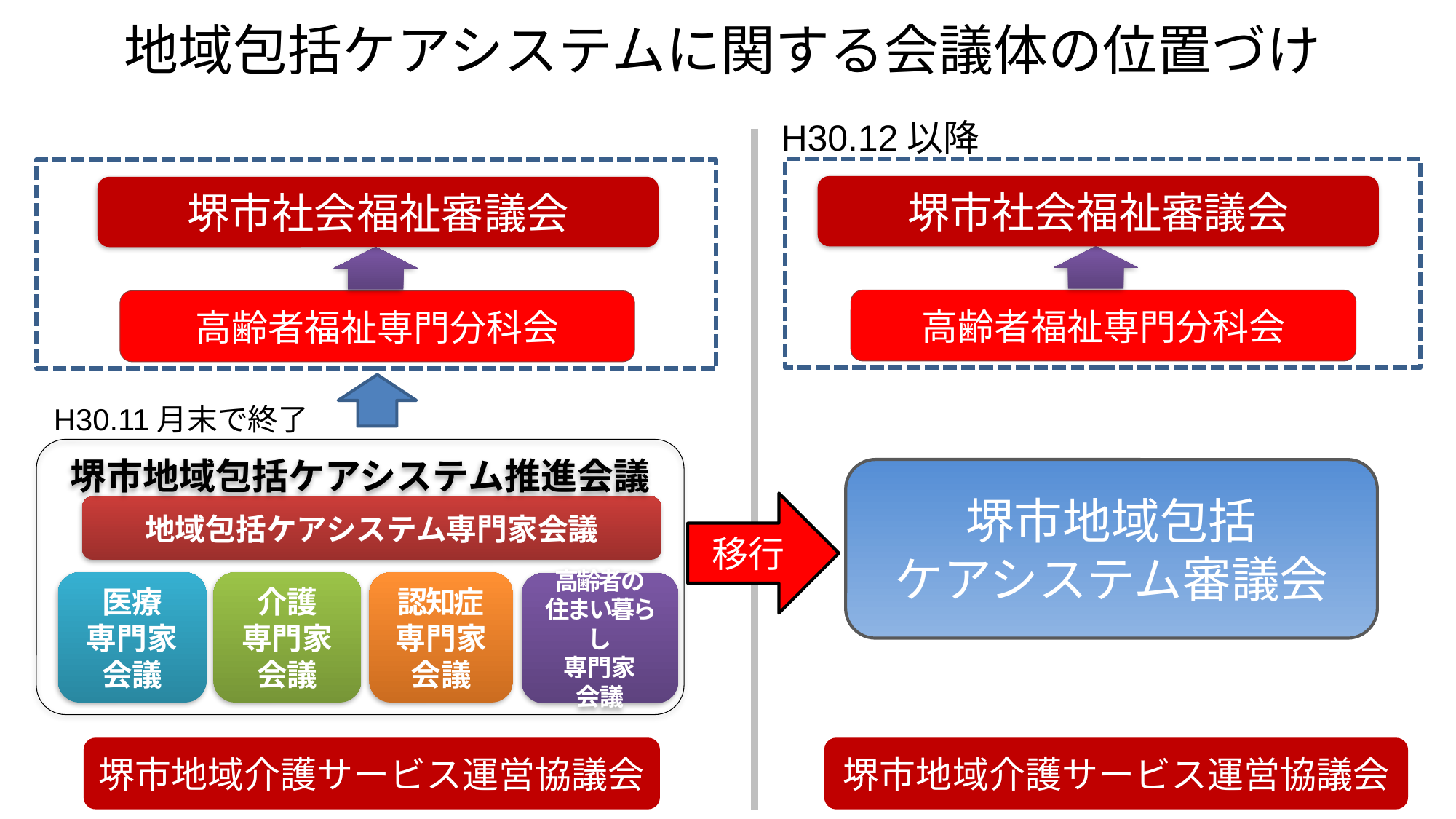

地域包括ケアシステムに関する会議体の位置づけ
H30.12以降

堺市社会福祉審議会
堺市社会福祉審議会

高齢者福祉専門分科会
高齢者福祉専門分科会

堺市地域包括ケアシステム推進会議

地域包括ケアシステム専門家会議
医療
専門家会議
介護
専門家会議
認知症
専門家会議
高齢者の
住まい暮らし
専門家
会議
H30.11月末で終了
堺市地域包括
ケアシステム審議会
移行
堺市地域介護サービス運営協議会
堺市地域介護サービス運営協議会